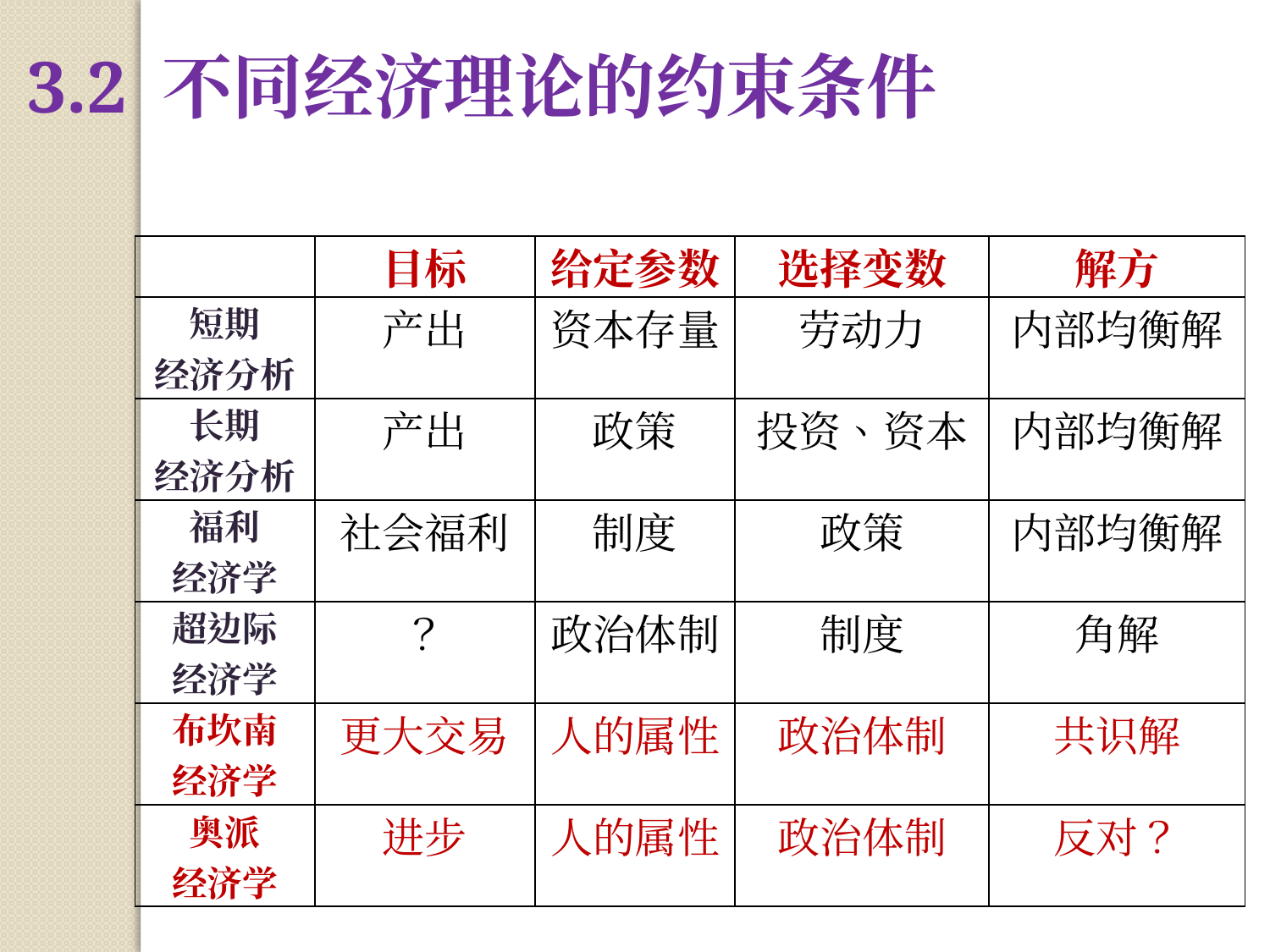

3.2 不同经济理论的约束条件

|  | 目标 | 给定参数 | 选择变数 | 解方 |
| --- | --- | --- | --- | --- |
| 短期 经济分析 | 产出 | 资本存量 | 劳动力 | 内部均衡解 |
| 长期 经济分析 | 产出 | 政策 | 投资、资本 | 内部均衡解 |
| 福利 经济学 | 社会福利 | 制度 | 政策 | 内部均衡解 |
| 超边际 经济学 | ？ | 政治体制 | 制度 | 角解 |
| 布坎南 经济学 | 更大交易 | 人的属性 | 政治体制 | 共识解 |
| 奥派 经济学 | 进步 | 人的属性 | 政治体制 | 反对？ |